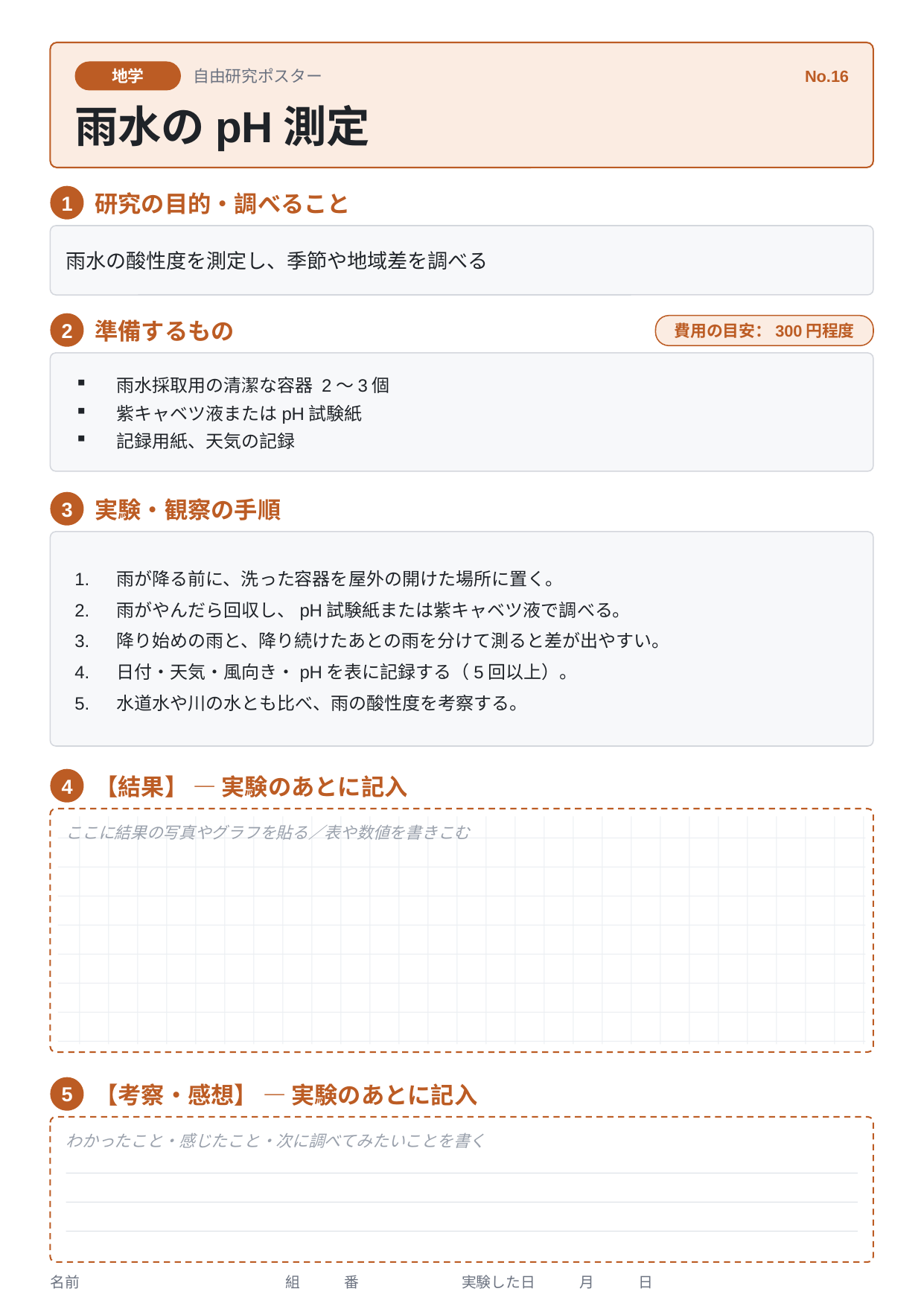

地学
自由研究ポスター
No.16
雨水のpH測定
研究の目的・調べること

1

雨水の酸性度を測定し、季節や地域差を調べる
準備するもの

2

費用の目安：300円程度

雨水採取用の清潔な容器 2〜3個
紫キャベツ液またはpH試験紙
記録用紙、天気の記録
実験・観察の手順

3

雨が降る前に、洗った容器を屋外の開けた場所に置く。
雨がやんだら回収し、pH試験紙または紫キャベツ液で調べる。
降り始めの雨と、降り続けたあとの雨を分けて測ると差が出やすい。
日付・天気・風向き・pHを表に記録する（5回以上）。
水道水や川の水とも比べ、雨の酸性度を考察する。
【結果】 — 実験のあとに記入

4

ここに結果の写真やグラフを貼る／表や数値を書きこむ

【考察・感想】 — 実験のあとに記入

5

わかったこと・感じたこと・次に調べてみたいことを書く

名前　　　　　　　　　　　　　　組　　　番　　　　　　　実験した日　　　月　　　日